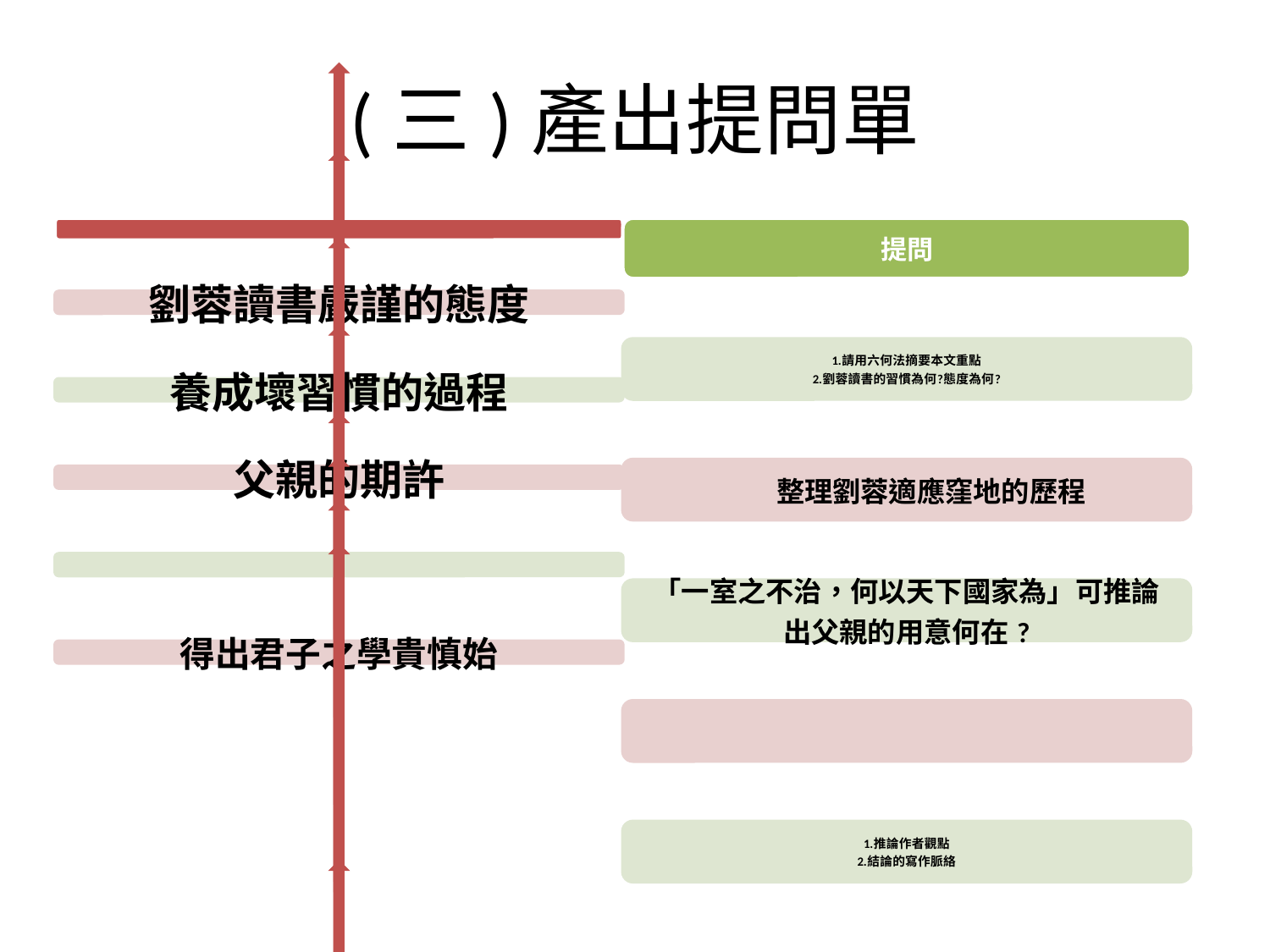

(三)產出提問單
重點
劉蓉讀書嚴謹的態度
養成壞習慣的過程
提問
1.請用六何法摘要本文重點
2.劉蓉讀書的習慣為何?態度為何?
得出君子之學貴慎始
父親的期許
       整理劉蓉適應窪地的歷程
「一室之不治，何以天下國家為」可推論出父親的用意何在?
1.推論作者觀點
2.結論的寫作脈絡